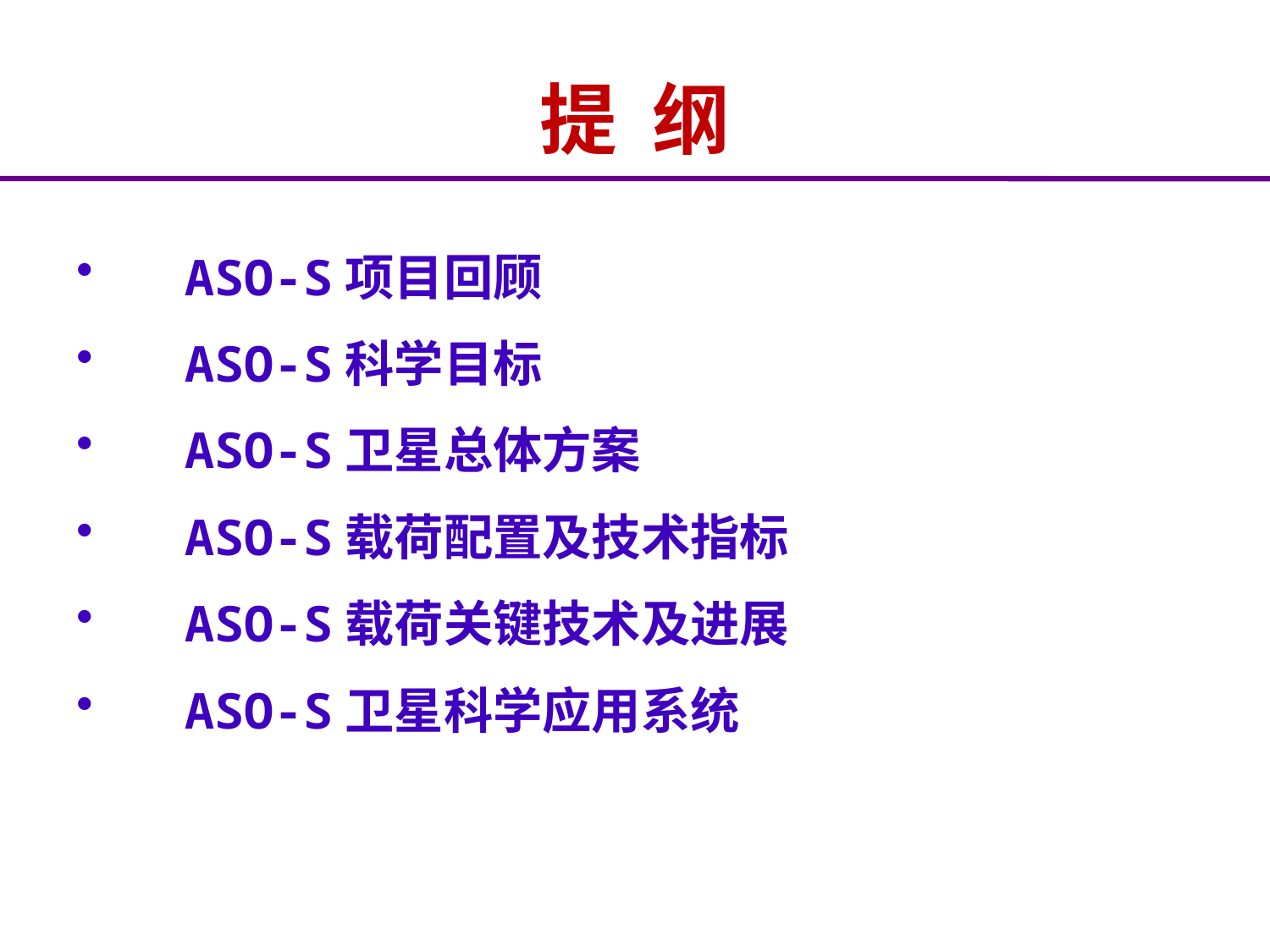

# 提  纲
 ASO-S项目回顾
 ASO-S科学目标
 ASO-S卫星总体方案
 ASO-S载荷配置及技术指标
 ASO-S载荷关键技术及进展
 ASO-S卫星科学应用系统